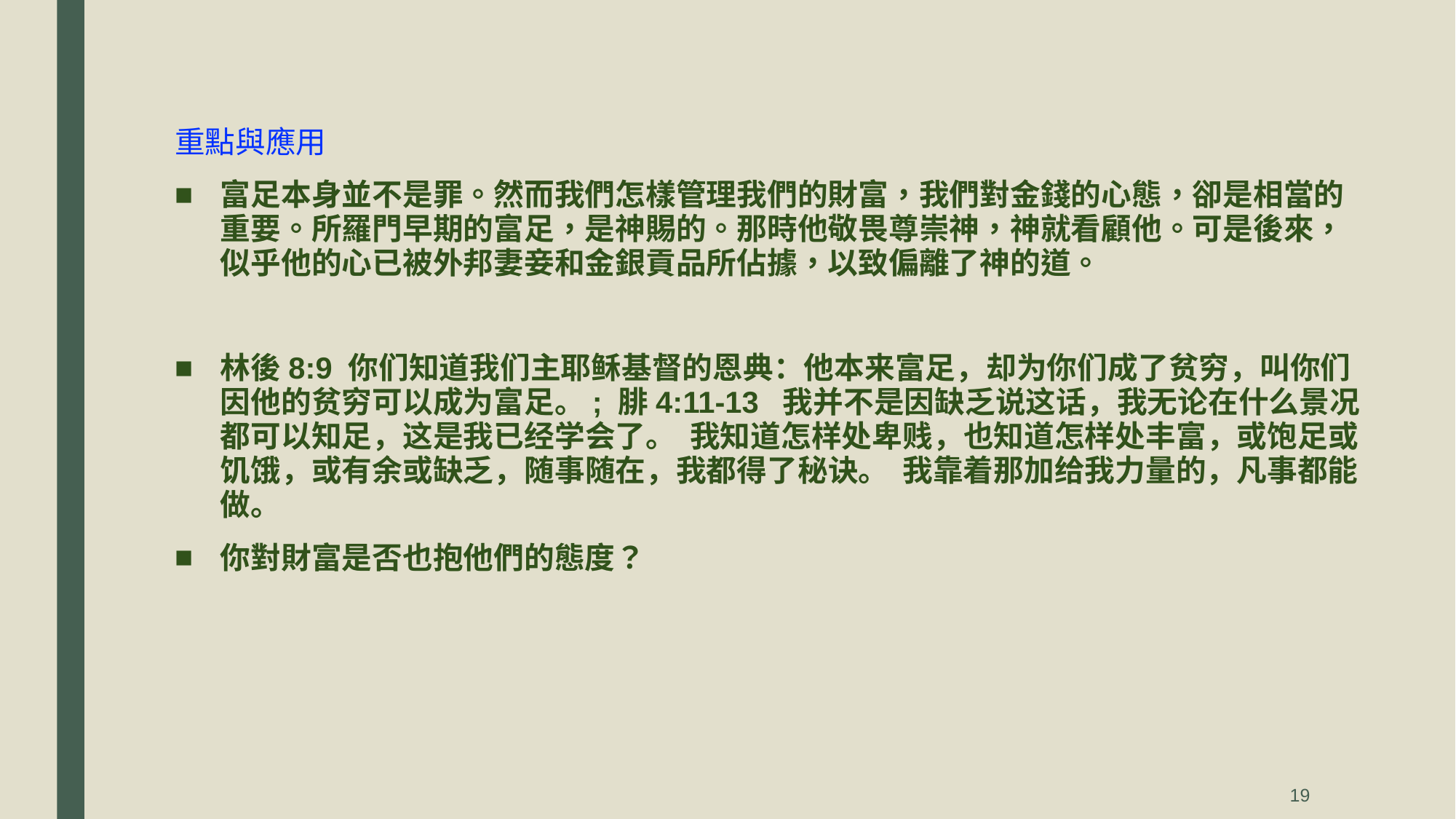

重點與應用
富足本身並不是罪。然而我們怎樣管理我們的財富，我們對金錢的心態，卻是相當的重要。所羅門早期的富足，是神賜的。那時他敬畏尊崇神，神就看顧他。可是後來，似乎他的心已被外邦妻妾和金銀貢品所佔據，以致偏離了神的道。

林後8:9 你们知道我们主耶稣基督的恩典：他本来富足，却为你们成了贫穷，叫你们因他的贫穷可以成为富足。; 腓4:11-13  我并不是因缺乏说这话，我无论在什么景况都可以知足，这是我已经学会了。  我知道怎样处卑贱，也知道怎样处丰富，或饱足或饥饿，或有余或缺乏，随事随在，我都得了秘诀。  我靠着那加给我力量的，凡事都能做。
你對財富是否也抱他們的態度？

19